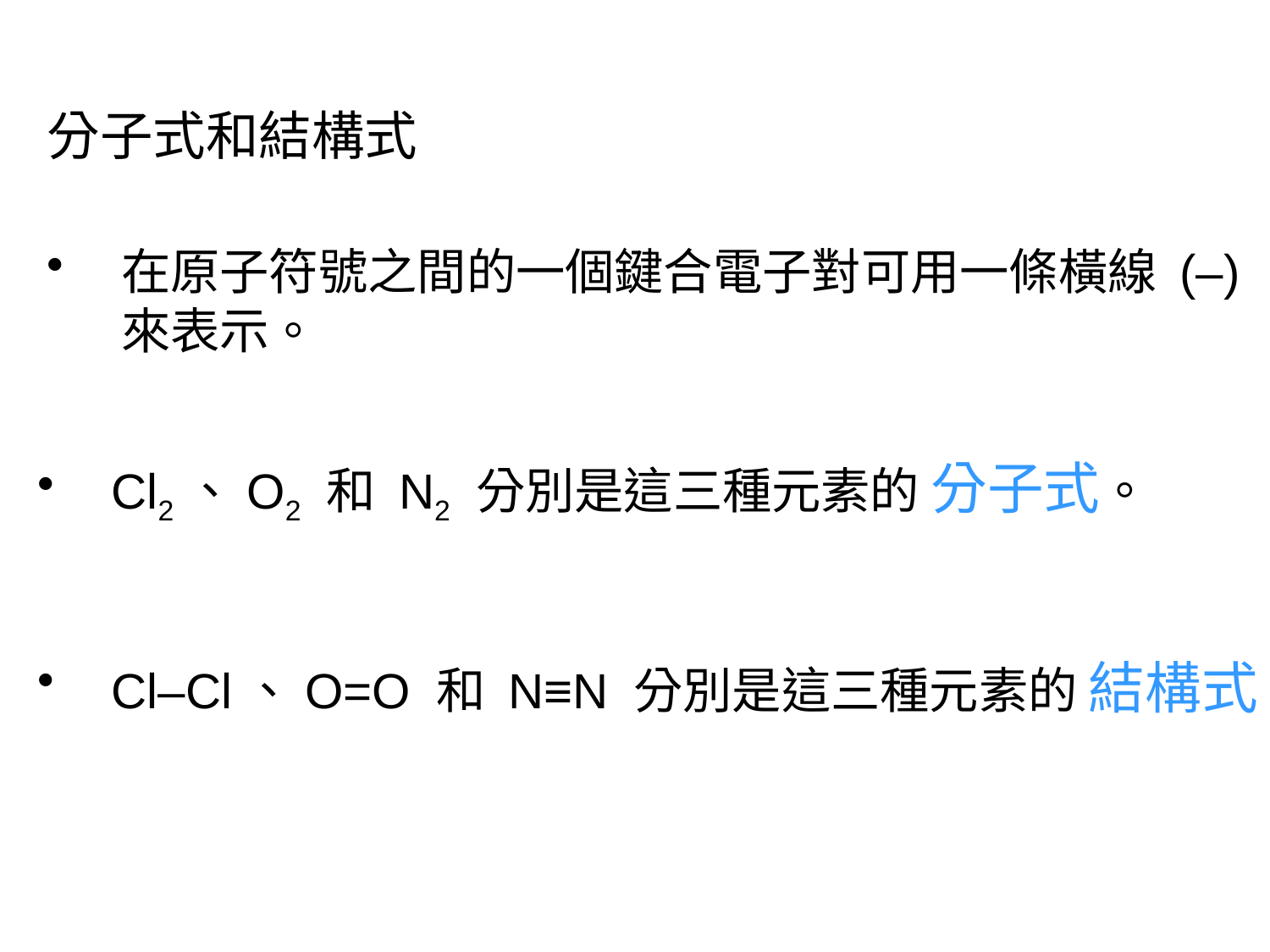

分子式和結構式
在原子符號之間的一個鍵合電子對可用一條橫線 (–) 來表示。
Cl2、O2 和 N2 分別是這三種元素的 分子式。
Cl–Cl、O=O 和 N≡N 分別是這三種元素的 結構式。